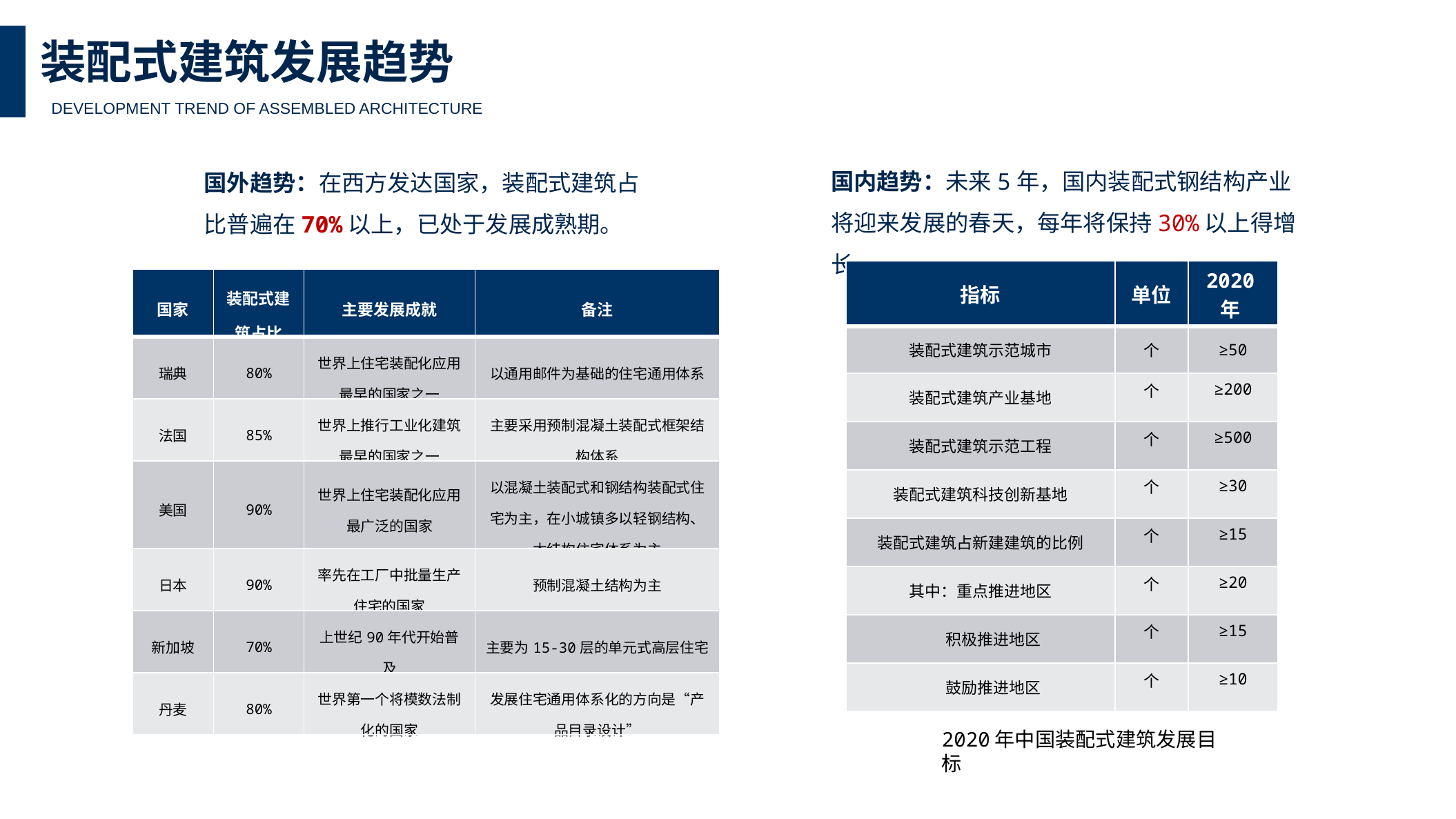

装配式建筑发展趋势

DEVELOPMENT TREND OF ASSEMBLED ARCHITECTURE
国内趋势：未来5年，国内装配式钢结构产业将迎来发展的春天，每年将保持30%以上得增长。
国外趋势：在西方发达国家，装配式建筑占比普遍在70%以上，已处于发展成熟期。
| 指标 | 单位 | 2020年 |
| --- | --- | --- |
| 装配式建筑示范城市 | 个 | ≥50 |
| 装配式建筑产业基地 | 个 | ≥200 |
| 装配式建筑示范工程 | 个 | ≥500 |
| 装配式建筑科技创新基地 | 个 | ≥30 |
| 装配式建筑占新建建筑的比例 | 个 | ≥15 |
| 其中：重点推进地区 | 个 | ≥20 |
| 积极推进地区 | 个 | ≥15 |
| 鼓励推进地区 | 个 | ≥10 |
| 国家 | 装配式建筑占比 | 主要发展成就 | 备注 |
| --- | --- | --- | --- |
| 瑞典 | 80% | 世界上住宅装配化应用最早的国家之一 | 以通用邮件为基础的住宅通用体系 |
| 法国 | 85% | 世界上推行工业化建筑最早的国家之一 | 主要采用预制混凝土装配式框架结构体系 |
| 美国 | 90% | 世界上住宅装配化应用最广泛的国家 | 以混凝土装配式和钢结构装配式住宅为主，在小城镇多以轻钢结构、木结构住宅体系为主 |
| 日本 | 90% | 率先在工厂中批量生产住宅的国家 | 预制混凝土结构为主 |
| 新加坡 | 70% | 上世纪90年代开始普及 | 主要为15-30层的单元式高层住宅 |
| 丹麦 | 80% | 世界第一个将模数法制化的国家 | 发展住宅通用体系化的方向是“产品目录设计” |
2020年中国装配式建筑发展目标